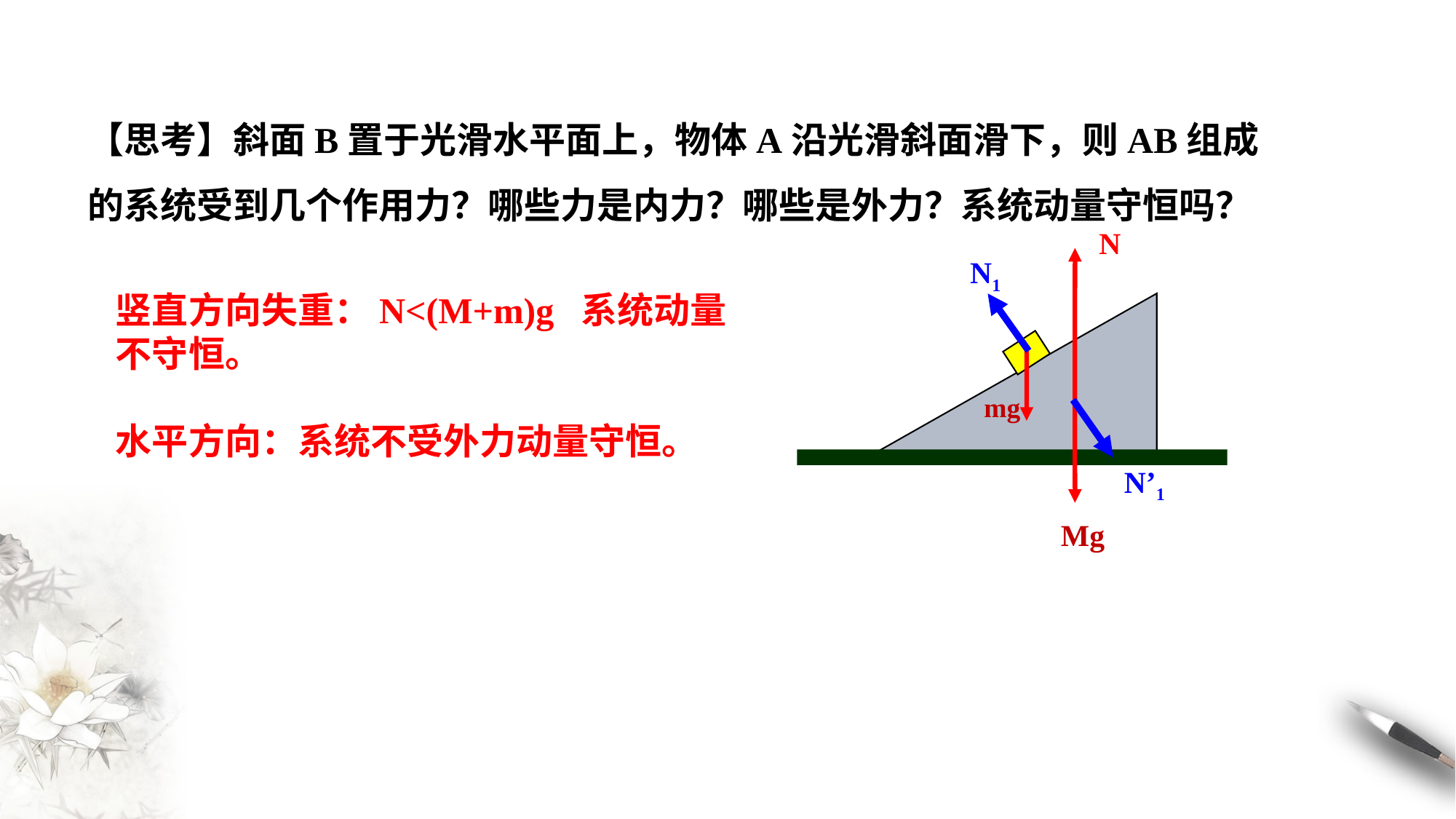

【思考】斜面B置于光滑水平面上，物体A沿光滑斜面滑下，则AB组成的系统受到几个作用力？哪些力是内力？哪些是外力？系统动量守恒吗？
N
N1

竖直方向失重：N<(M+m)g  系统动量不守恒。

水平方向：系统不受外力动量守恒。

mg

N’1
Mg